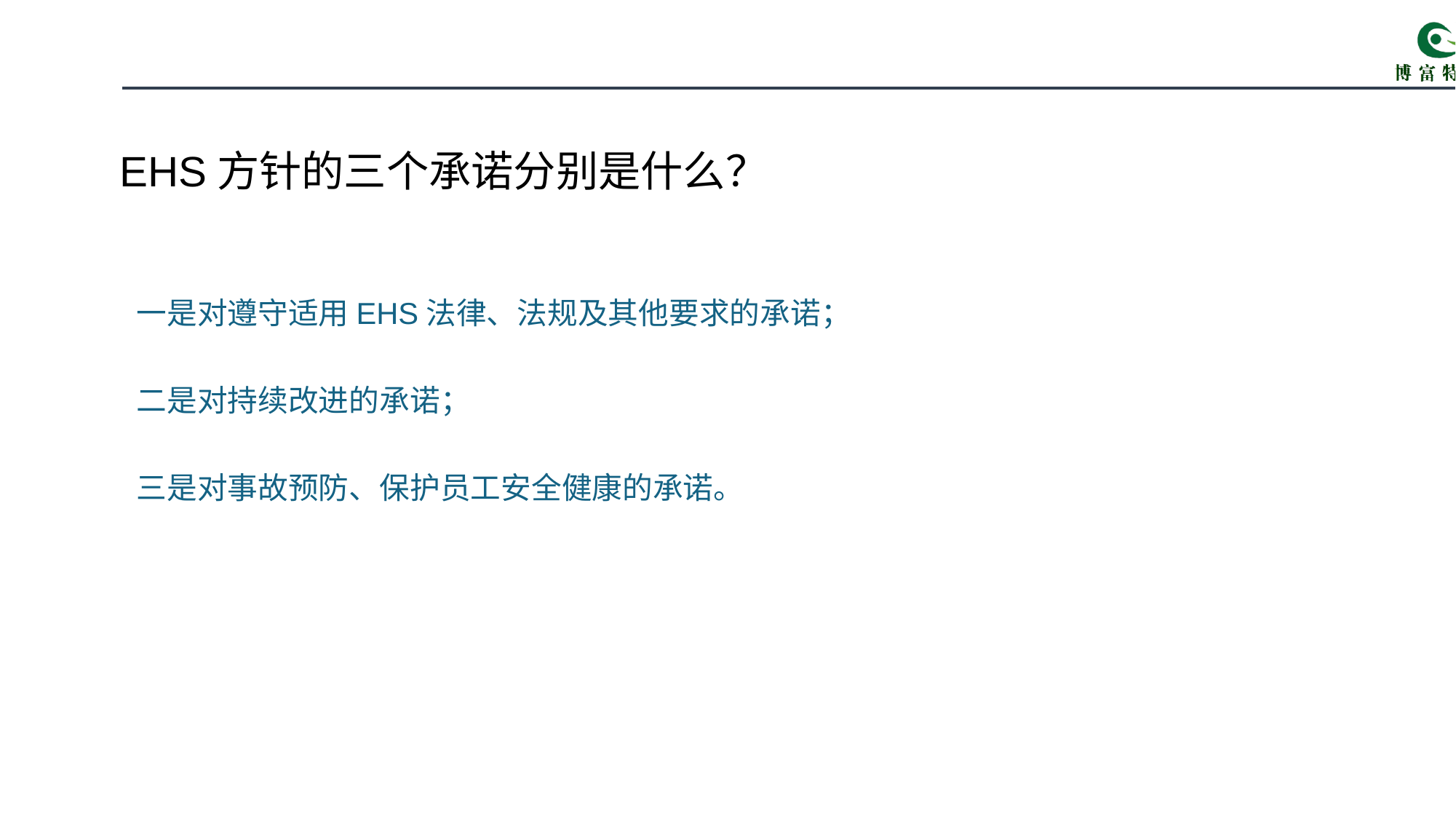

EHS方针的三个承诺分别是什么？
一是对遵守适用EHS法律、法规及其他要求的承诺；

二是对持续改进的承诺；

三是对事故预防、保护员工安全健康的承诺。